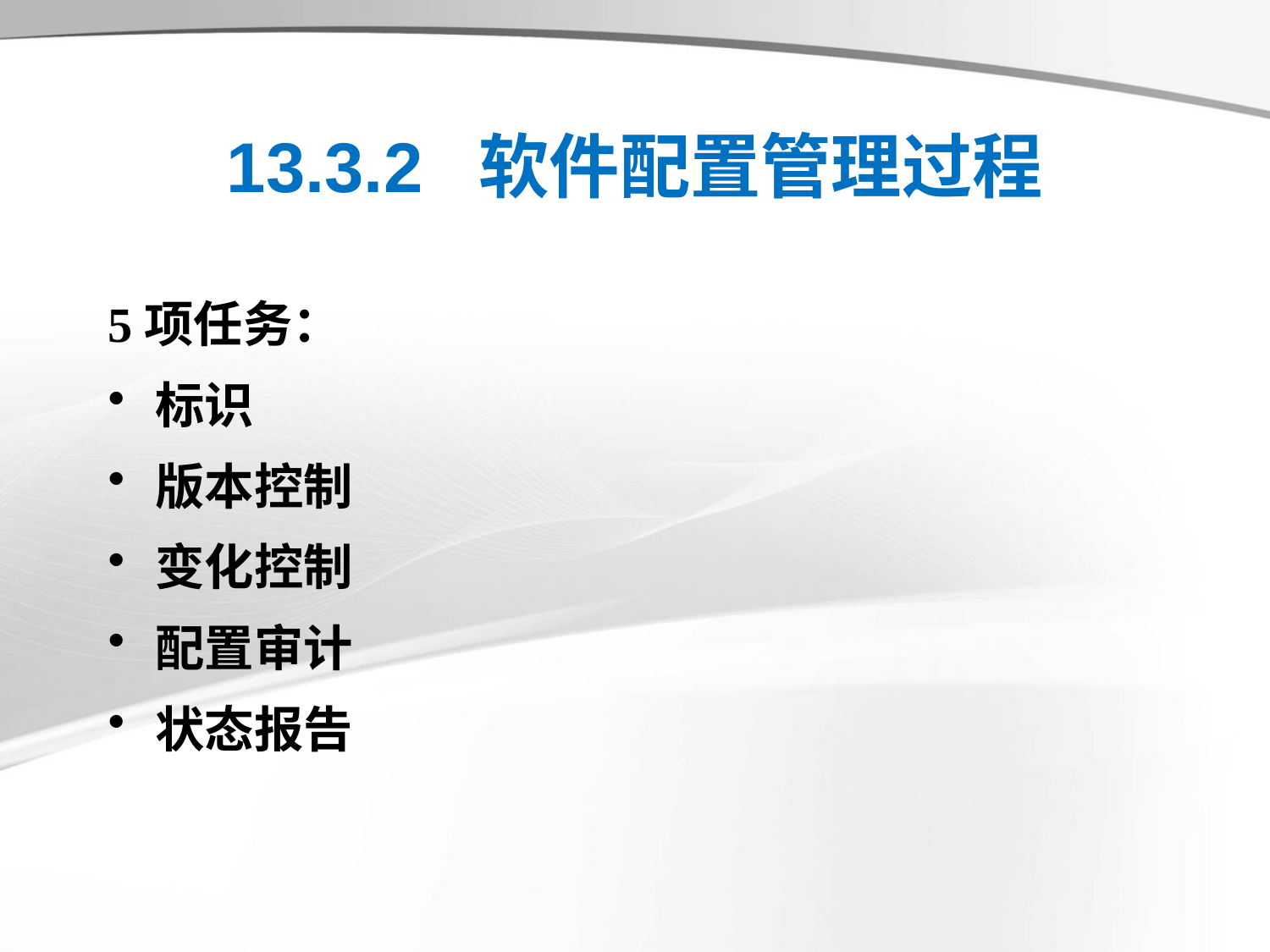

# 13.3.2  软件配置管理过程
5项任务：
标识
版本控制
变化控制
配置审计
状态报告